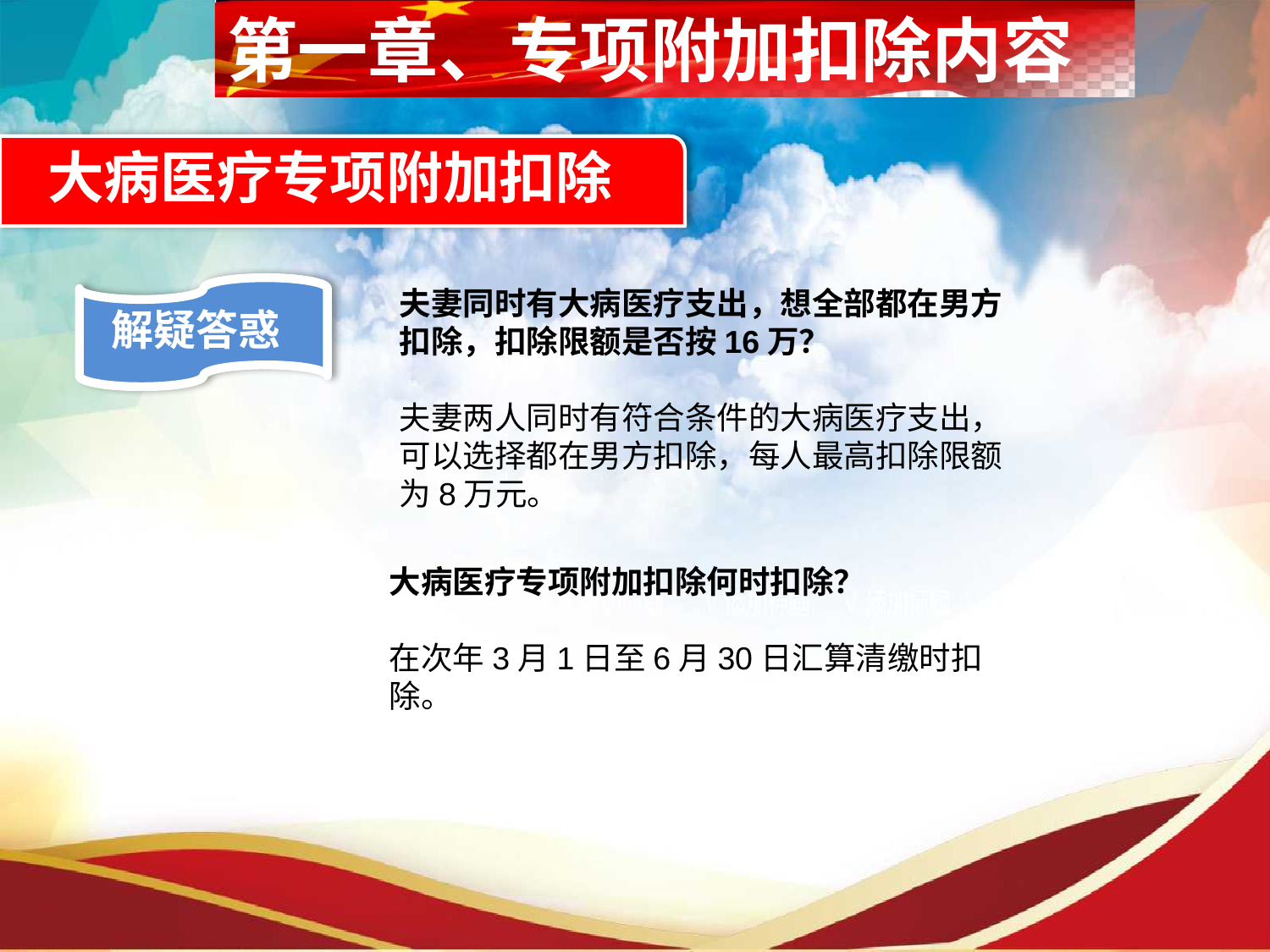

第一章、专项附加扣除内容

大病医疗专项附加扣除

夫妻同时有大病医疗支出，想全部都在男方扣除，扣除限额是否按16万？

夫妻两人同时有符合条件的大病医疗支出，可以选择都在男方扣除，每人最高扣除限额为8万元。
解疑答惑
大病医疗专项附加扣除何时扣除？

在次年3月1日至6月30日汇算清缴时扣除。